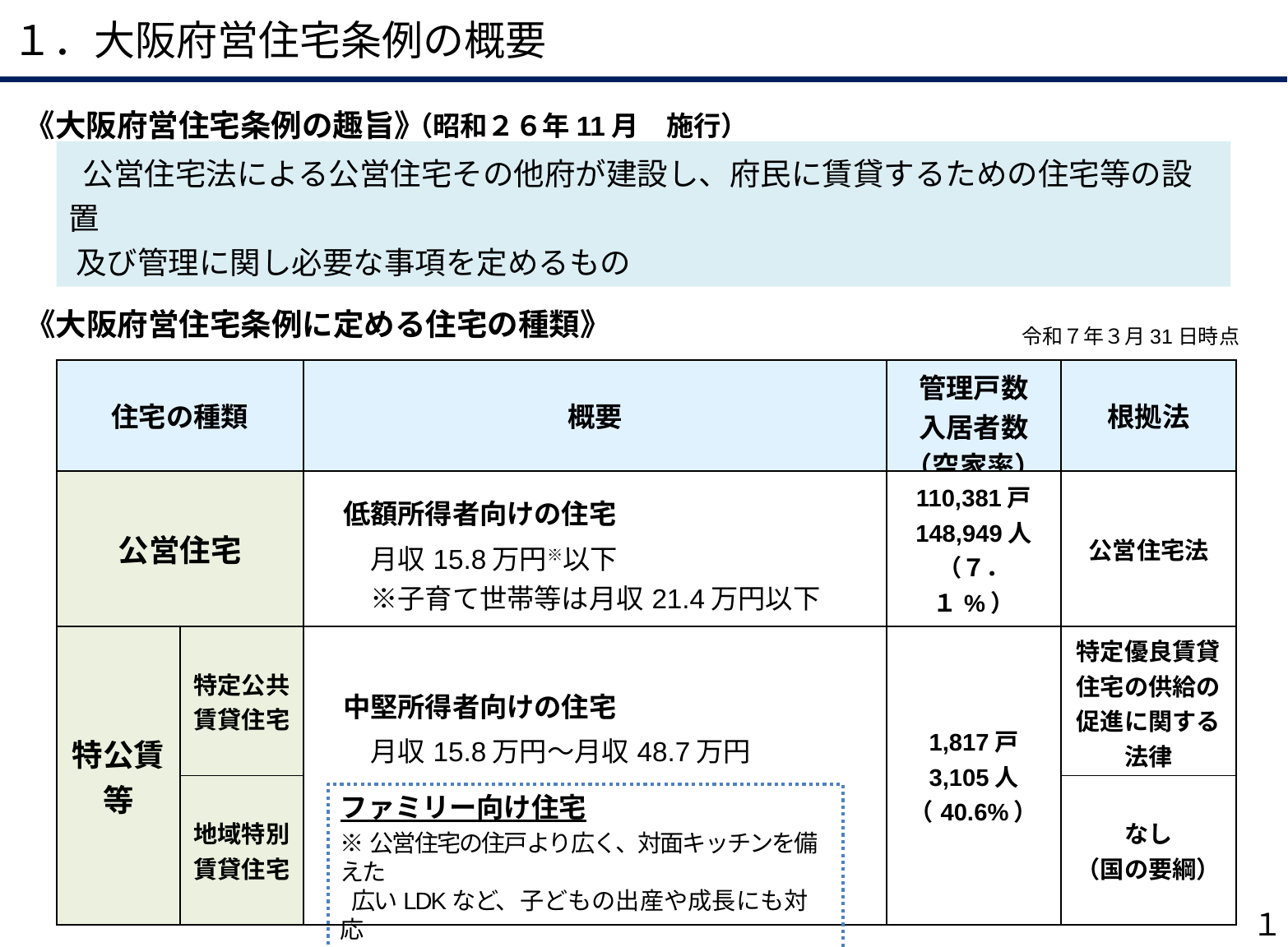

１．大阪府営住宅条例の概要
《大阪府営住宅条例の趣旨》
（昭和２６年11月　施行）
 公営住宅法による公営住宅その他府が建設し、府民に賃貸するための住宅等の設置
 及び管理に関し必要な事項を定めるもの
《大阪府営住宅条例に定める住宅の種類》
令和７年３月31日時点
| 住宅の種類 |  | 概要 | 管理戸数 入居者数 （空家率） | 根拠法 |
| --- | --- | --- | --- | --- |
| 公営住宅 |  | 低額所得者向けの住宅 　　月収15.8万円※以下 　　※子育て世帯等は月収21.4万円以下 | 110,381戸 148,949人 （７．１%） | 公営住宅法 |
| 特公賃等 | 特定公共賃貸住宅 | 中堅所得者向けの住宅 　　月収15.8万円～月収48.7万円 | 1,817戸 3,105人 （40.6%） | 特定優良賃貸住宅の供給の促進に関する法律 |
| ③ | 地域特別賃貸住宅 | 中堅所得者向けの住宅 ※月収15.8万円～月収48.7万円の方 　（名義人が50歳未満の場合は下限の月収12.3万円） |  | なし （国の要綱） |
ファミリー向け住宅
※公営住宅の住戸より広く、対面キッチンを備えた
   広いLDKなど、子どもの出産や成長にも対応
１